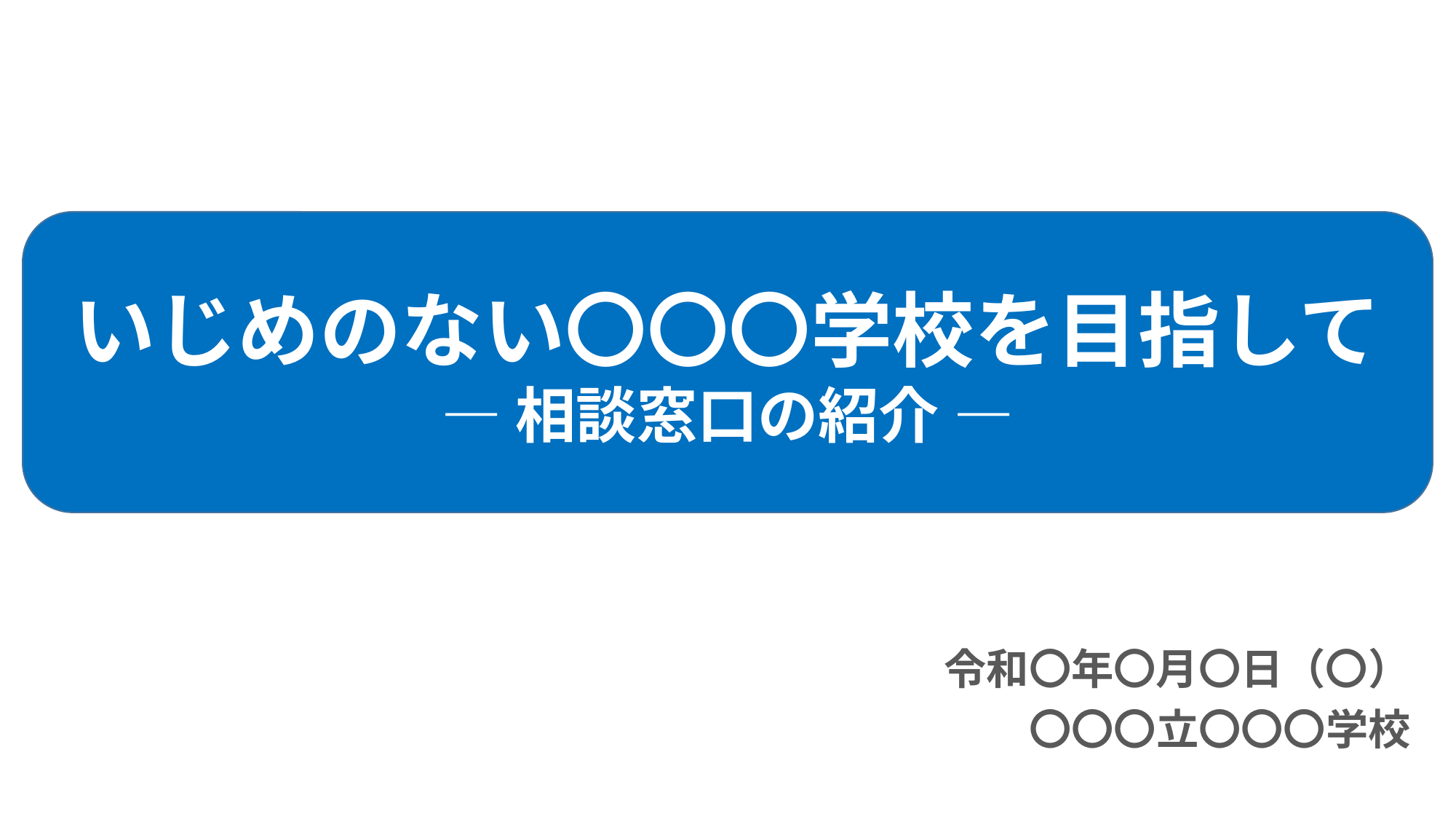

# いじめのない〇〇〇学校を目指して ― 相談窓口の紹介 ―
令和〇年〇月〇日（〇）
〇〇〇立〇〇〇学校